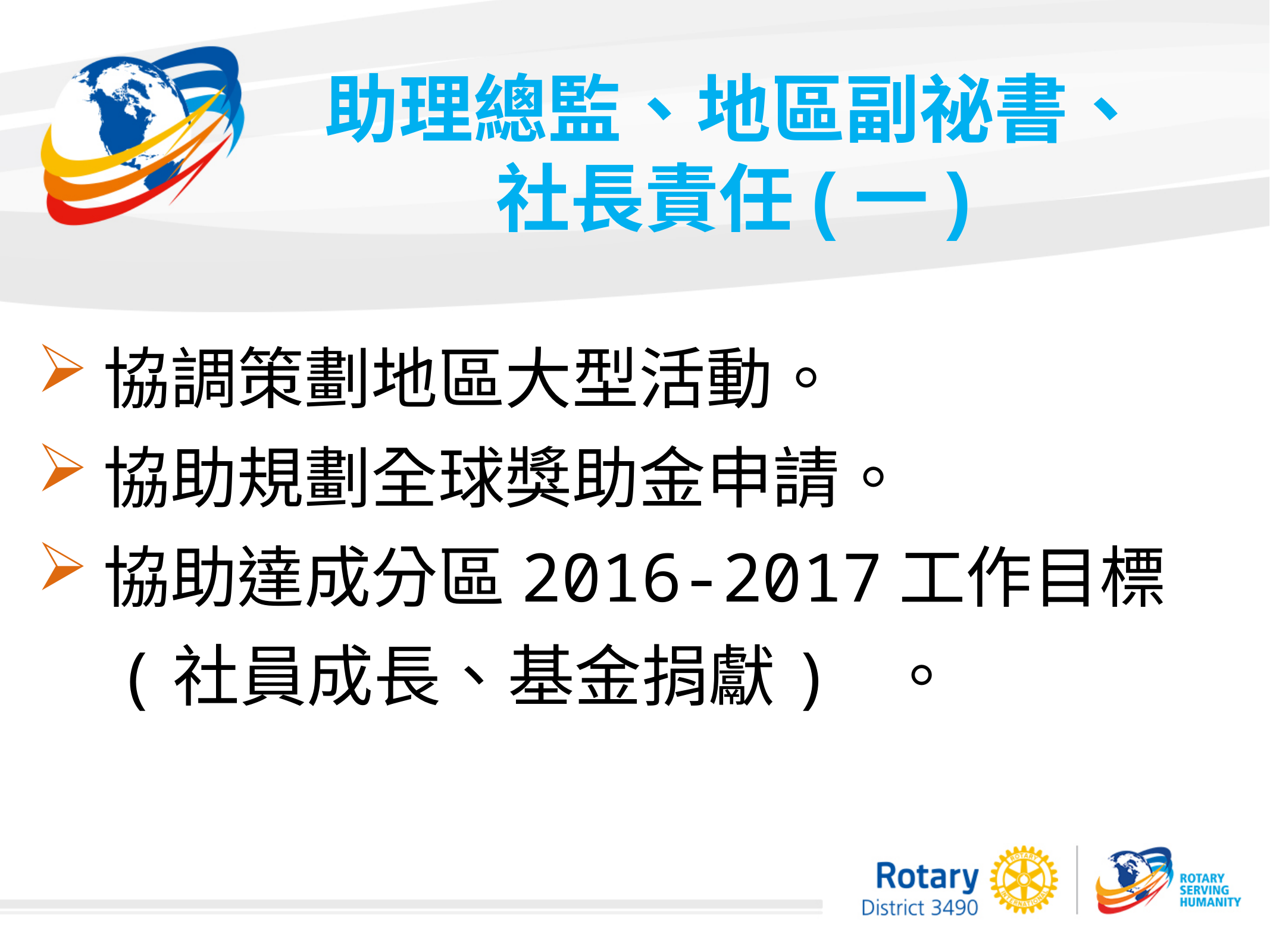

助理總監、地區副祕書、
社長責任(一)

協調策劃地區大型活動。
協助規劃全球獎助金申請。
協助達成分區2016-2017工作目標
  (社員成長、基金捐獻) 。